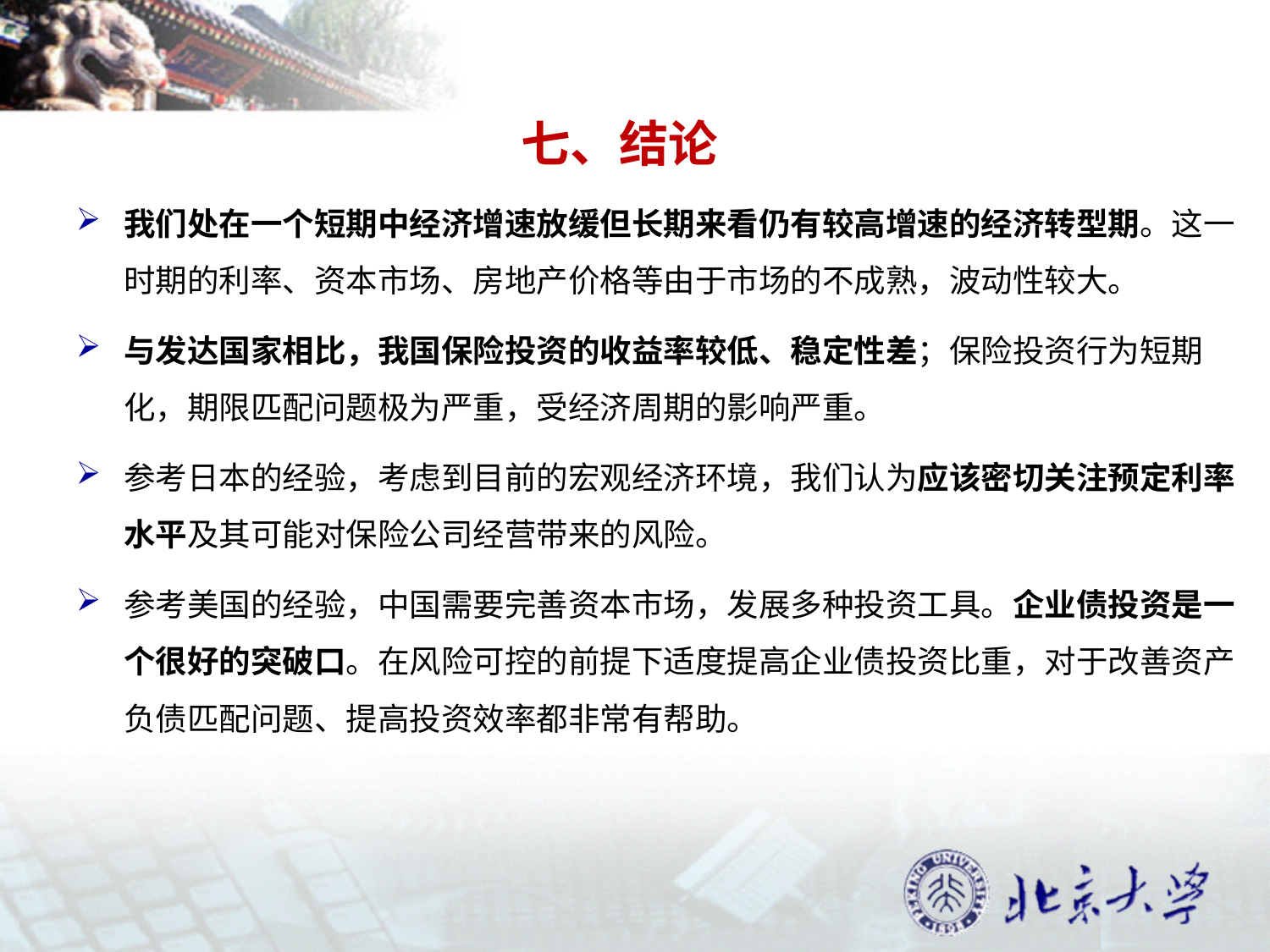

七、结论
我们处在一个短期中经济增速放缓但长期来看仍有较高增速的经济转型期。这一时期的利率、资本市场、房地产价格等由于市场的不成熟，波动性较大。
与发达国家相比，我国保险投资的收益率较低、稳定性差；保险投资行为短期化，期限匹配问题极为严重，受经济周期的影响严重。
参考日本的经验，考虑到目前的宏观经济环境，我们认为应该密切关注预定利率水平及其可能对保险公司经营带来的风险。
参考美国的经验，中国需要完善资本市场，发展多种投资工具。企业债投资是一个很好的突破口。在风险可控的前提下适度提高企业债投资比重，对于改善资产负债匹配问题、提高投资效率都非常有帮助。